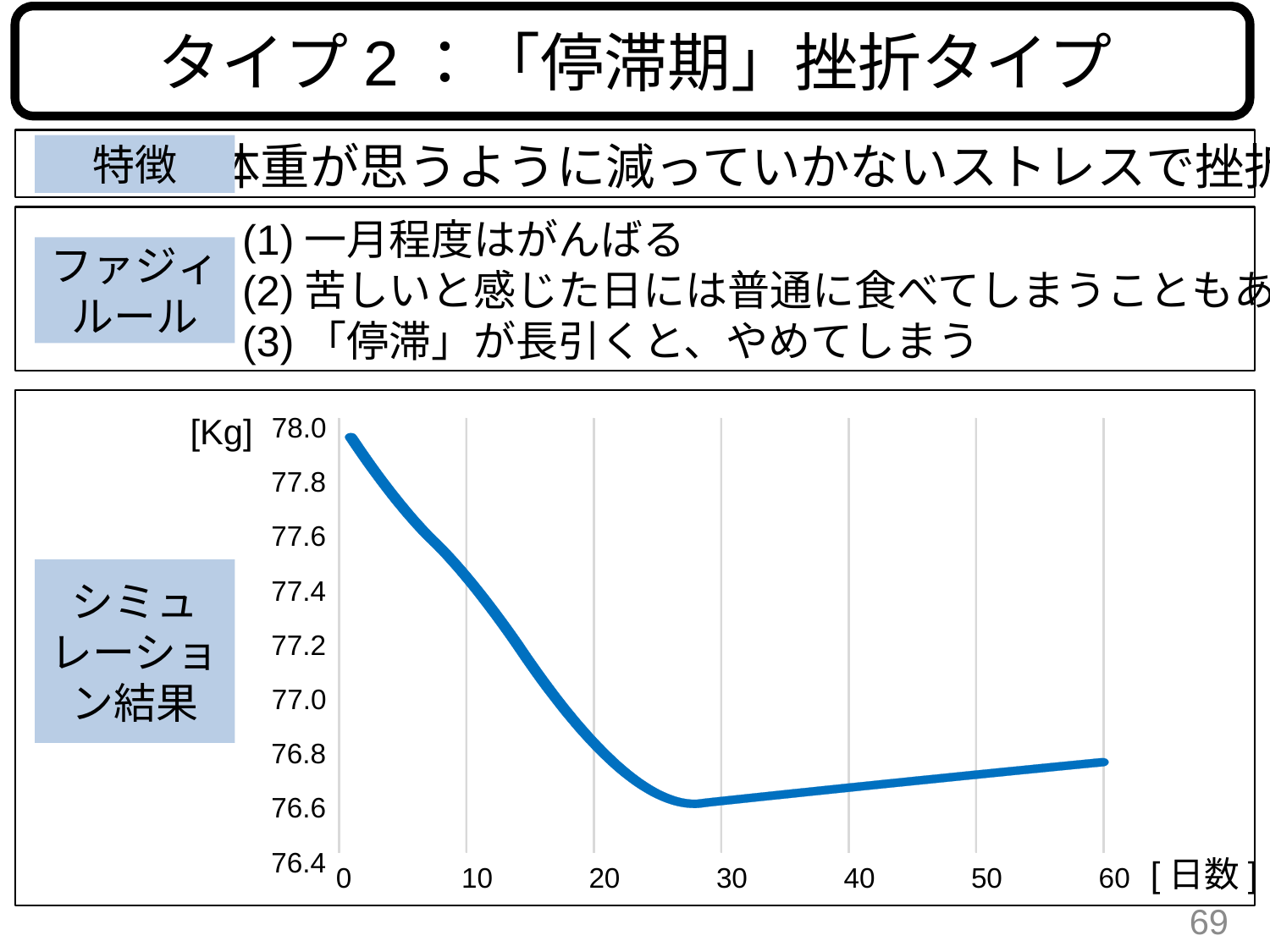

タイプ2：「停滞期」挫折タイプ

特徴
体重が思うように減っていかないストレスで挫折

(1)一月程度はがんばる
(2)苦しいと感じた日には普通に食べてしまうこともある
(3)「停滞」が長引くと、やめてしまう
ファジィルール

[Kg]
78.0

77.8
77.6
77.4
77.2
77.0
76.8
76.6
76.4
0
10
20
30
40
50
60
シミュレーション結果
[日数]
69